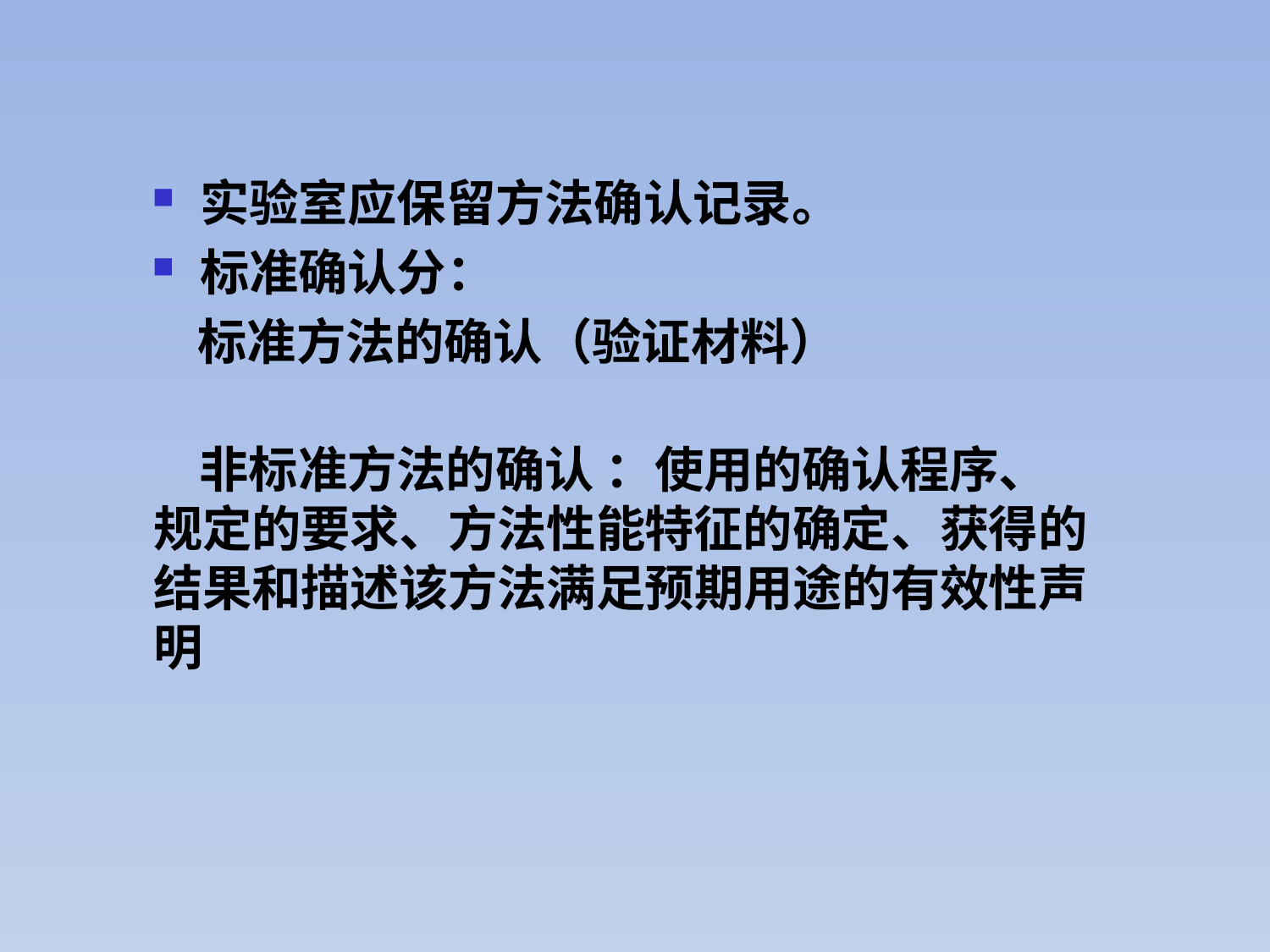

实验室应保留方法确认记录。
标准确认分：
   标准方法的确认（验证材料）

   非标准方法的确认 ：使用的确认程序、规定的要求、方法性能特征的确定、获得的结果和描述该方法满足预期用途的有效性声明